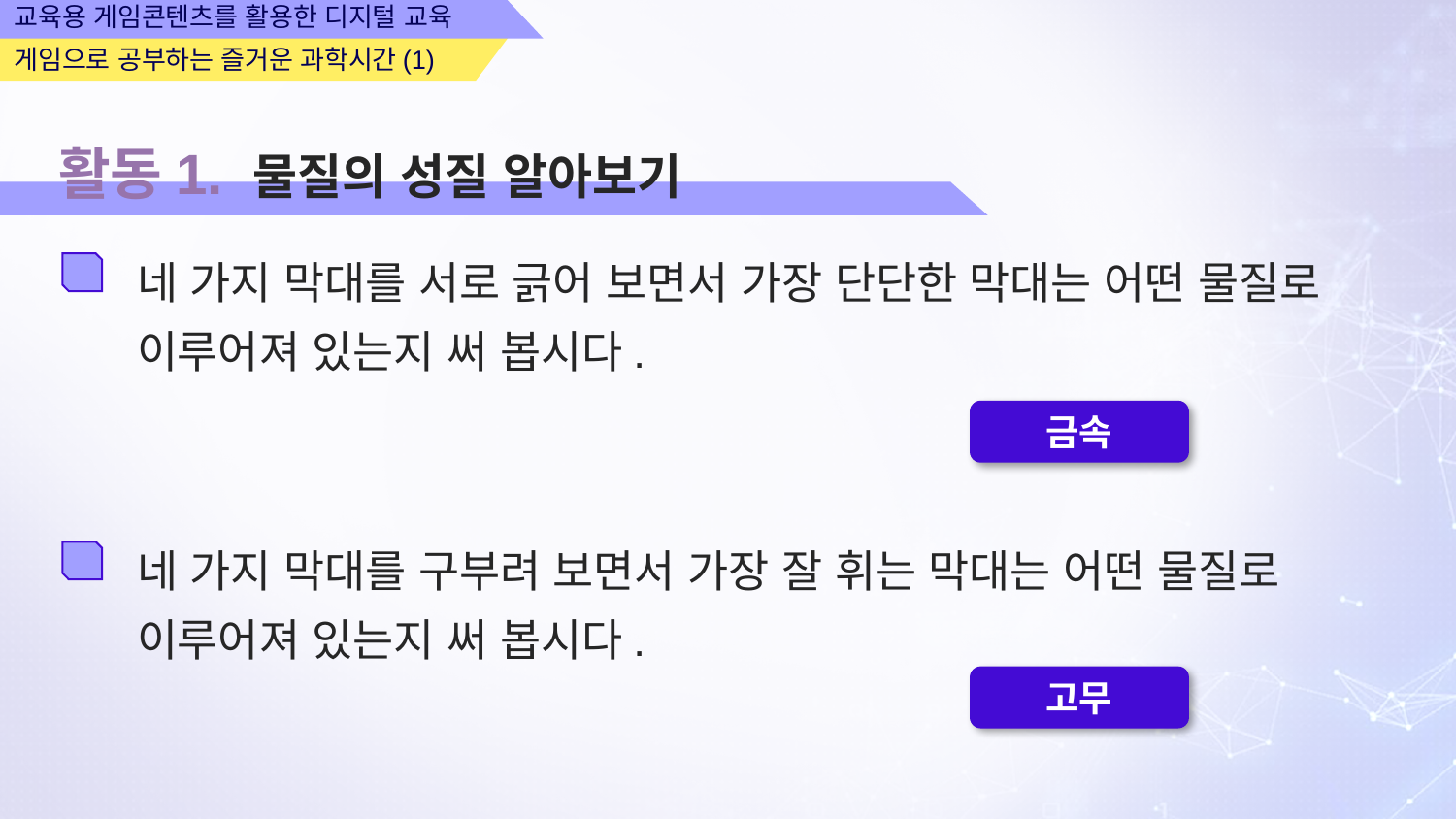

교육용 게임콘텐츠를 활용한 디지털 교육
게임으로 공부하는 즐거운 과학시간(1)

활동1. 물질의 성질 알아보기

네 가지 막대를 서로 긁어 보면서 가장 단단한 막대는 어떤 물질로 이루어져 있는지 써 봅시다.

금속
네 가지 막대를 구부려 보면서 가장 잘 휘는 막대는 어떤 물질로 이루어져 있는지 써 봅시다.

고무